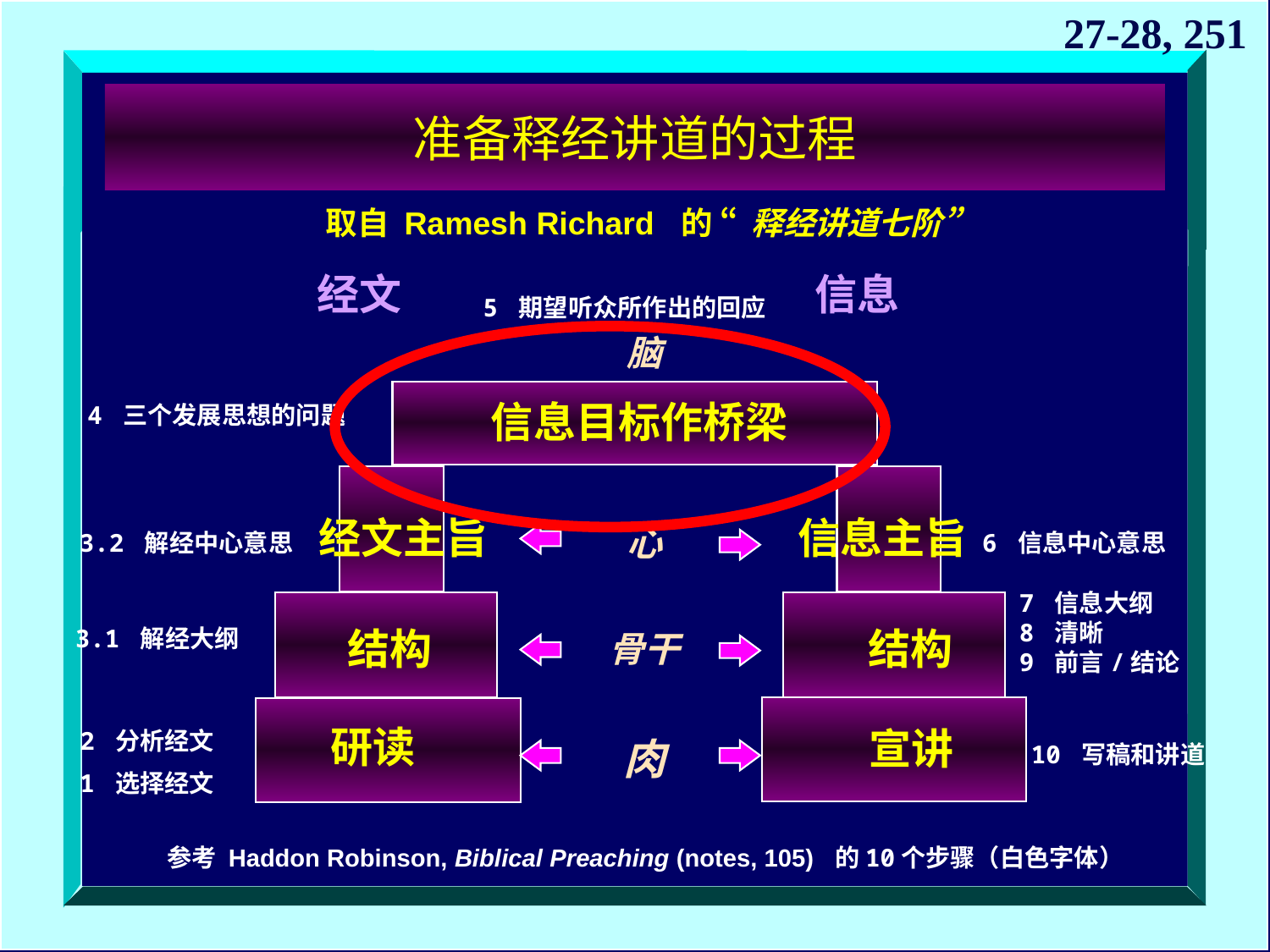

27-28, 251
准备释经讲道的过程
取自 Ramesh Richard 的 “释经讲道七阶”
经文
信息
5 期望听众所作出的回应
脑

信息目标作桥梁
4 三个发展思想的问题

经文主旨
信息主旨
心
3.2 解经中心意思
6 信息中心意思

7 信息大纲
8 清晰
9 前言/结论

结构
结构
3.1 解经大纲
骨干

研读
宣讲
2 分析经文
肉
10 写稿和讲道

1 选择经文
参考 Haddon Robinson, Biblical Preaching (notes, 105) 的10个步骤（白色字体）